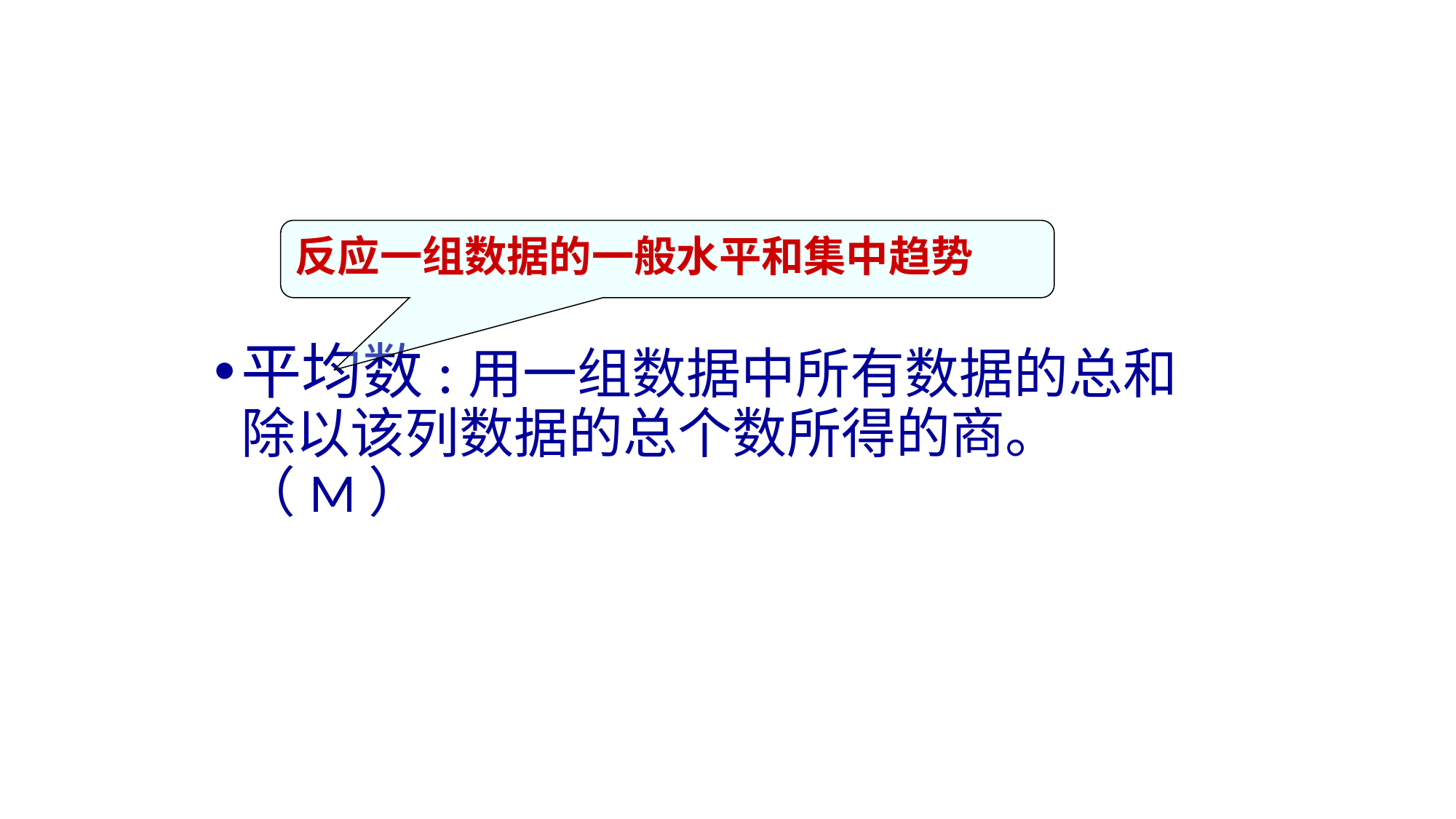

#

平均数:用一组数据中所有数据的总和除以该列数据的总个数所得的商。（M）
反应一组数据的一般水平和集中趋势